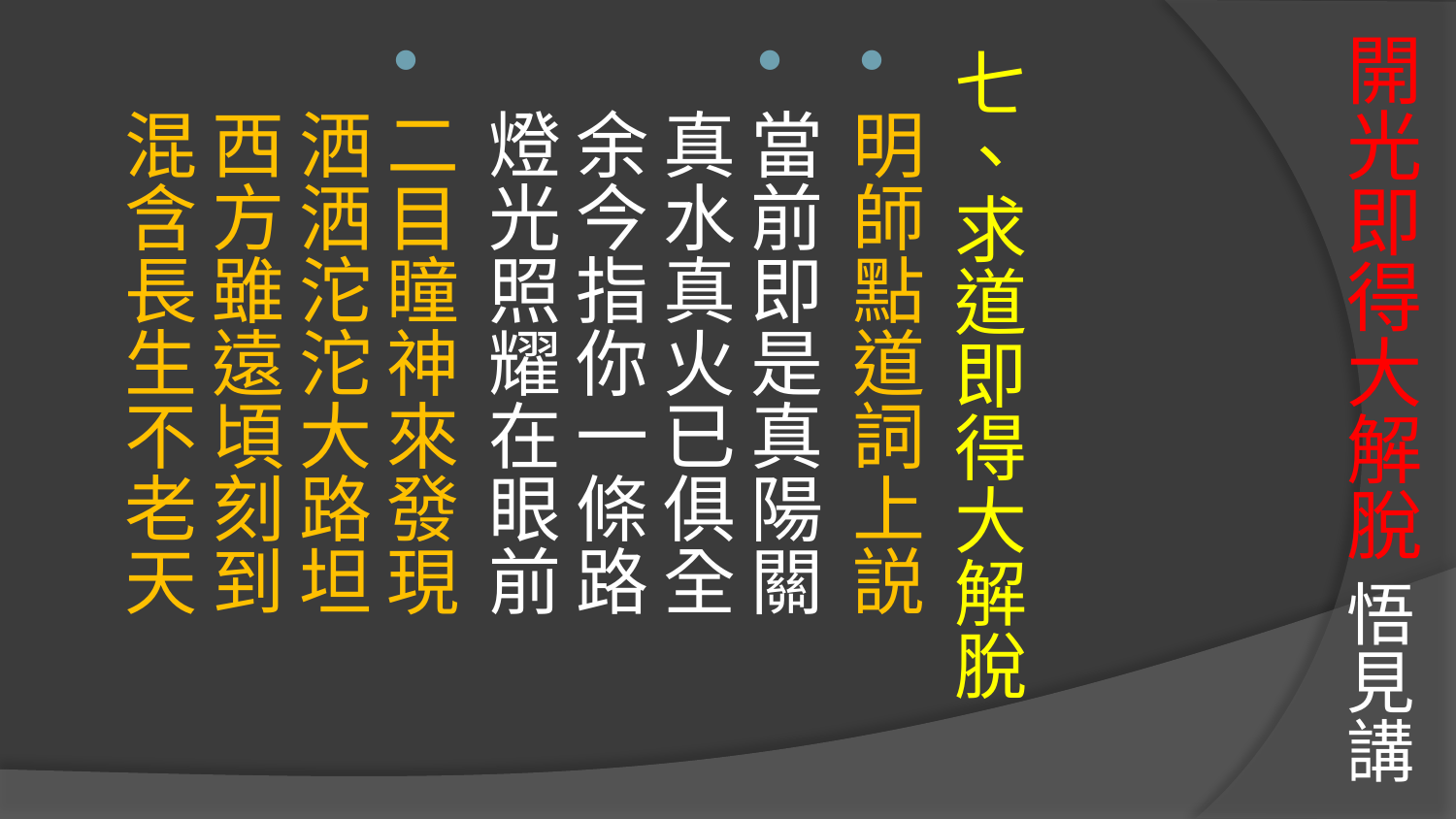

# 開光即得大解脫 悟見講
七、求道即得大解脫
明師點道詞上説
當前即是真陽關
真水真火已俱全
余今指你一條路
燈光照耀在眼前
二目瞳神來發現
洒洒沱沱大路坦
西方雖遠頃刻到
混含長生不老天